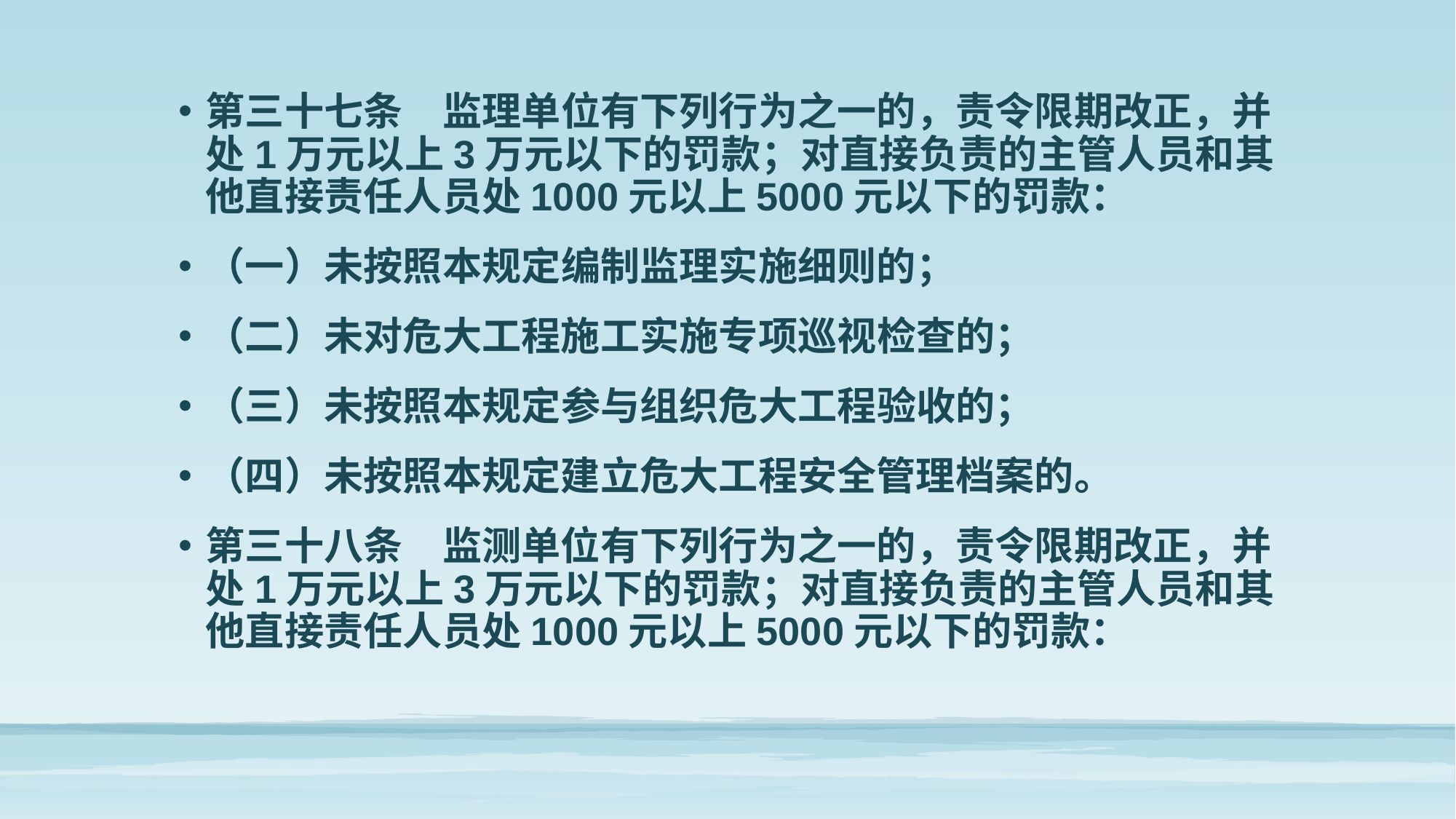

第三十七条　监理单位有下列行为之一的，责令限期改正，并处1万元以上3万元以下的罚款；对直接负责的主管人员和其他直接责任人员处1000元以上5000元以下的罚款：
（一）未按照本规定编制监理实施细则的；
（二）未对危大工程施工实施专项巡视检查的；
（三）未按照本规定参与组织危大工程验收的；
（四）未按照本规定建立危大工程安全管理档案的。
第三十八条　监测单位有下列行为之一的，责令限期改正，并处1万元以上3万元以下的罚款；对直接负责的主管人员和其他直接责任人员处1000元以上5000元以下的罚款：